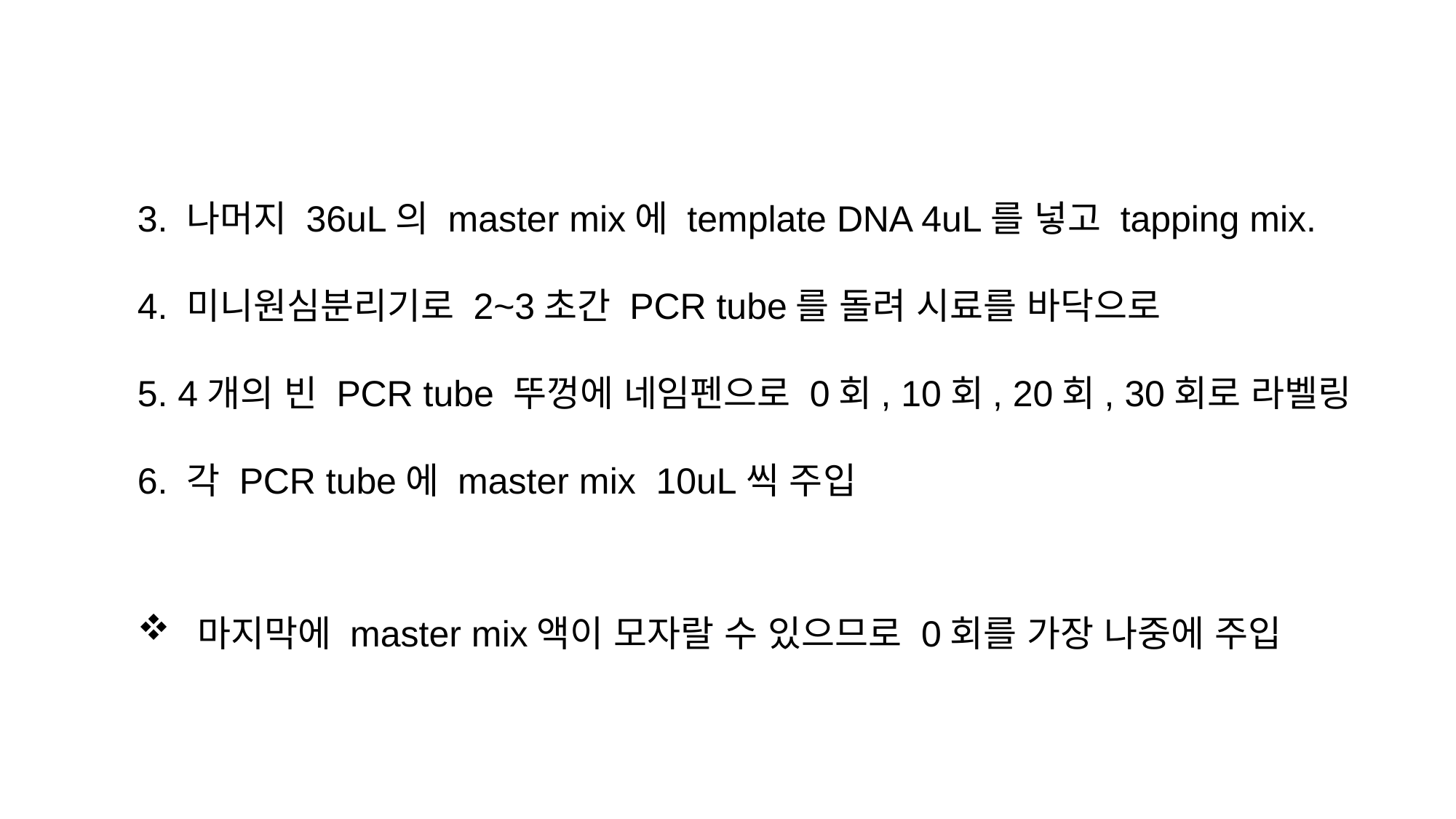

3. 나머지 36uL의 master mix에 template DNA 4uL를 넣고 tapping mix.
4. 미니원심분리기로 2~3초간 PCR tube를 돌려 시료를 바닥으로
5. 4개의 빈 PCR tube 뚜껑에 네임펜으로 0회, 10회, 20회, 30회로 라벨링
6. 각 PCR tube에 master mix  10uL씩 주입

 마지막에 master mix액이 모자랄 수 있으므로 0회를 가장 나중에 주입